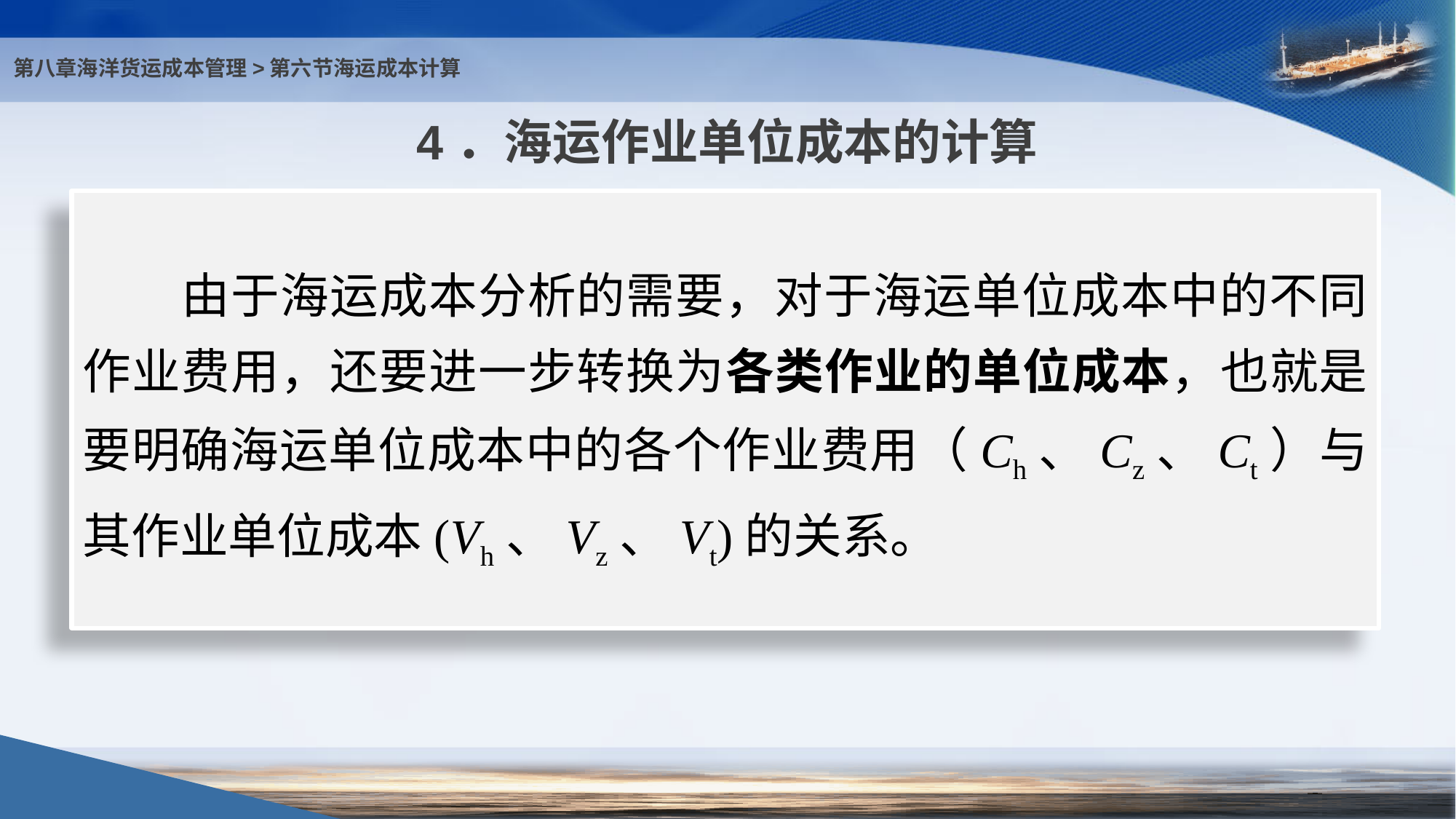

第八章海洋货运成本管理>第六节海运成本计算
# 4．海运作业单位成本的计算
由于海运成本分析的需要，对于海运单位成本中的不同作业费用，还要进一步转换为各类作业的单位成本，也就是要明确海运单位成本中的各个作业费用（Ch、Cz、Ct）与其作业单位成本(Vh、Vz、Vt)的关系。